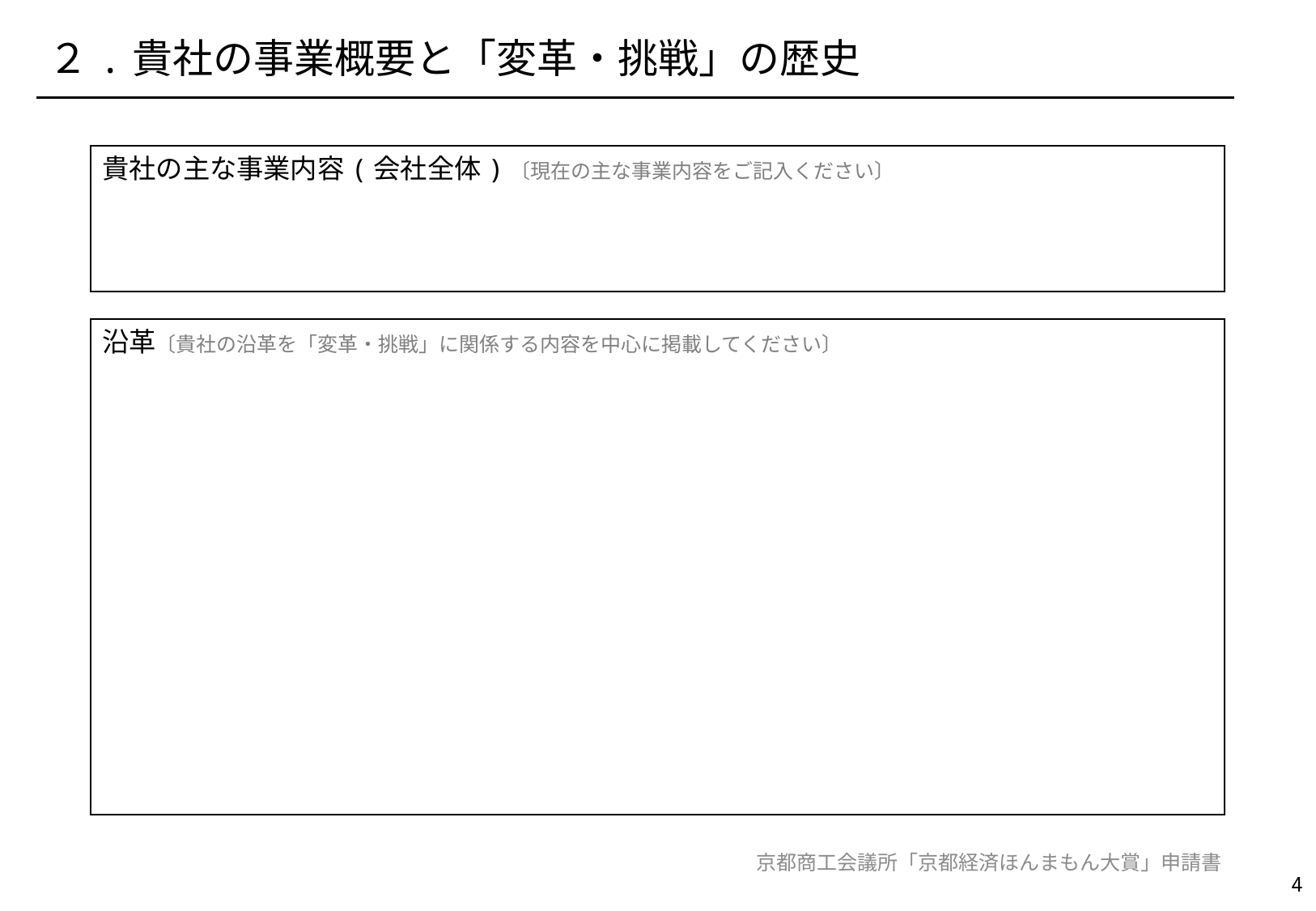

# ２.貴社の事業概要と「変革・挑戦」の歴史
貴社の主な事業内容(会社全体)〔現在の主な事業内容をご記入ください〕

沿革〔貴社の沿革を「変革・挑戦」に関係する内容を中心に掲載してください〕

京都商工会議所「京都経済ほんまもん大賞」申請書
4